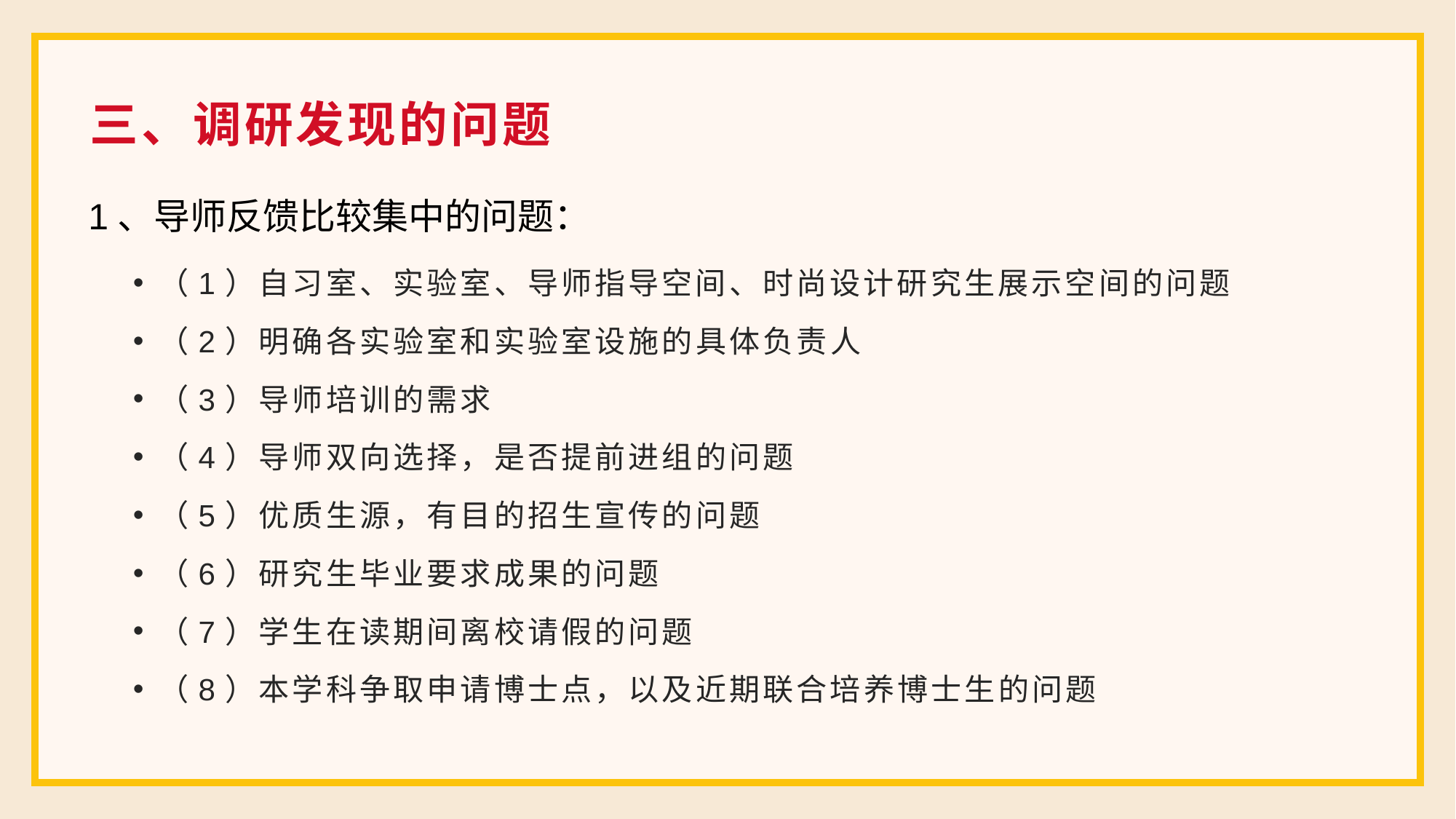

三、调研发现的问题
1、导师反馈比较集中的问题：
（1）自习室、实验室、导师指导空间、时尚设计研究生展示空间的问题
（2）明确各实验室和实验室设施的具体负责人
（3）导师培训的需求
（4）导师双向选择，是否提前进组的问题
（5）优质生源，有目的招生宣传的问题
（6）研究生毕业要求成果的问题
（7）学生在读期间离校请假的问题
（8）本学科争取申请博士点，以及近期联合培养博士生的问题